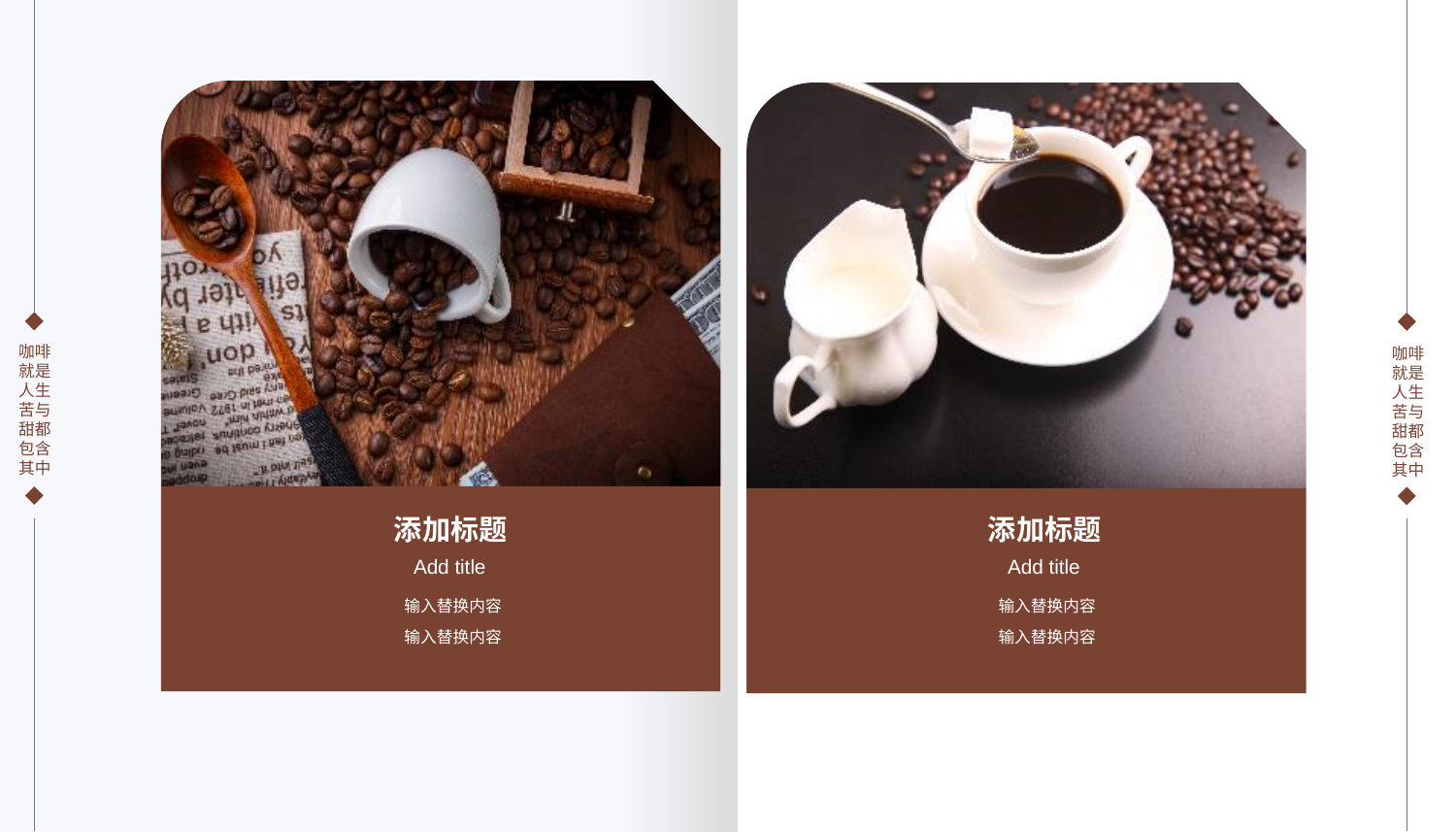

咖啡就是人生苦与甜都包含其中

咖啡就是人生苦与甜都包含其中

添加标题
添加标题
Add title
Add title
输入替换内容
输入替换内容
输入替换内容
输入替换内容